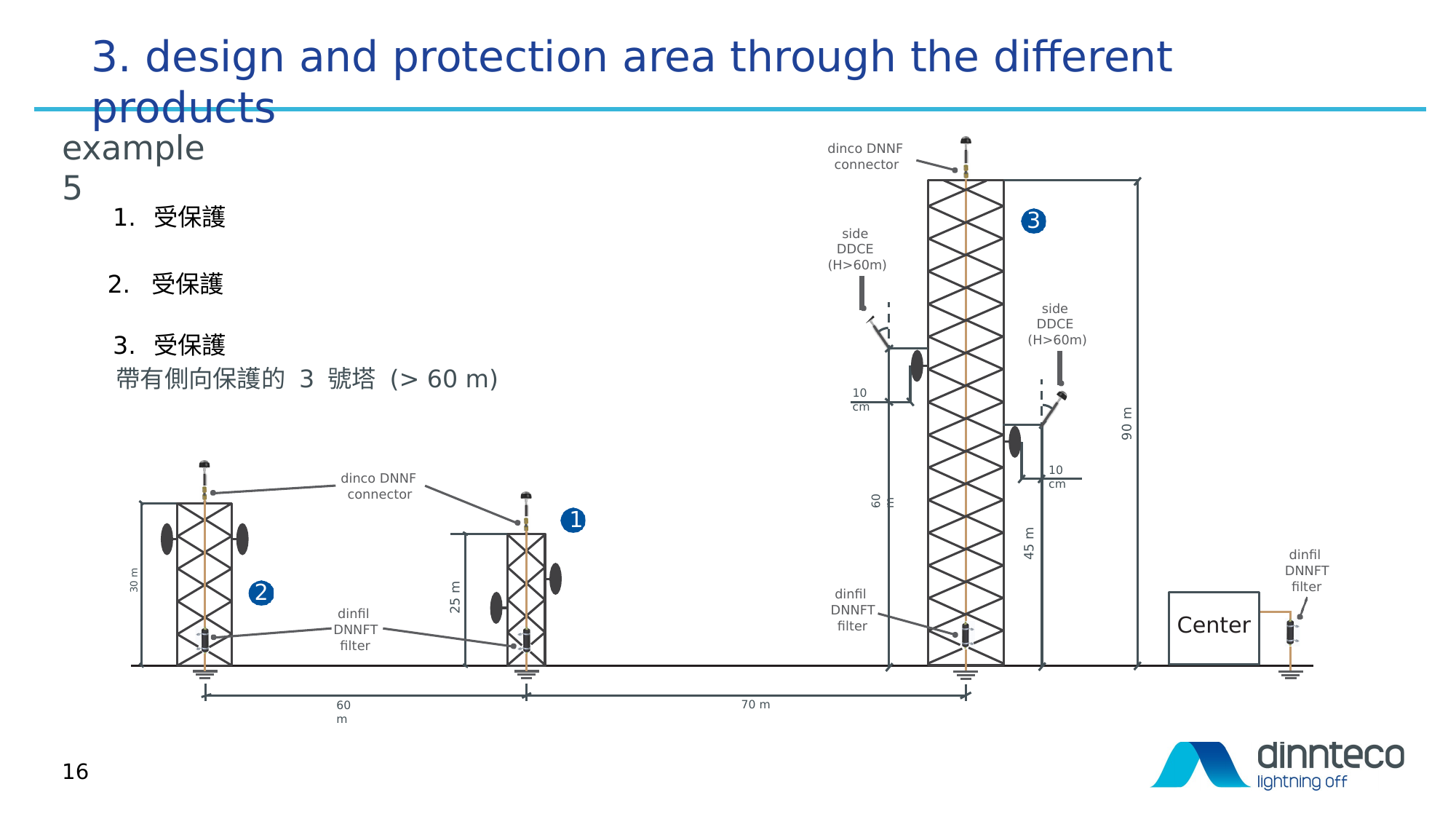

# 3. design and protection area through the different products

example 5

受保護

  受保護
受保護
   帶有側向保護的 3 號塔 (> 60 m)
dinco DNNF  connector

3
side  DDCE  (H>60m)

side  DDCE  (H>60m)

10 cm
90 m
10 cm
dinco DNNF  connector
60 m

1

45 m
dinfil  DNNFT
filter
30 m
2
dinfil  DNNFT
filter
25 m
dinfil  DNNFT
filter
Center

70 m
60 m

16